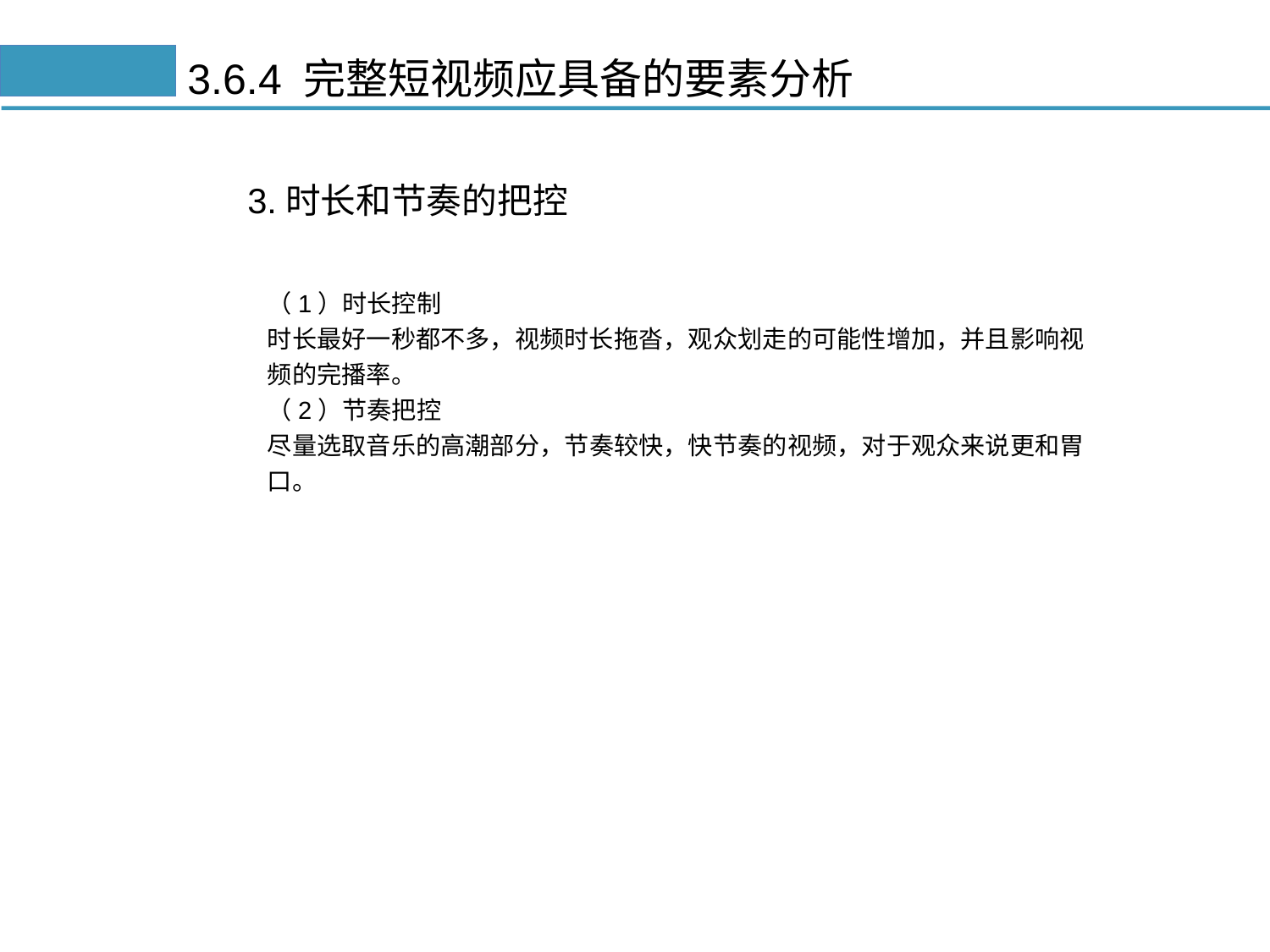

# 3.6.4 完整短视频应具备的要素分析
3.时长和节奏的把控
（1）时长控制
时长最好一秒都不多，视频时长拖沓，观众划走的可能性增加，并且影响视频的完播率。
（2）节奏把控
尽量选取音乐的高潮部分，节奏较快，快节奏的视频，对于观众来说更和胃口。